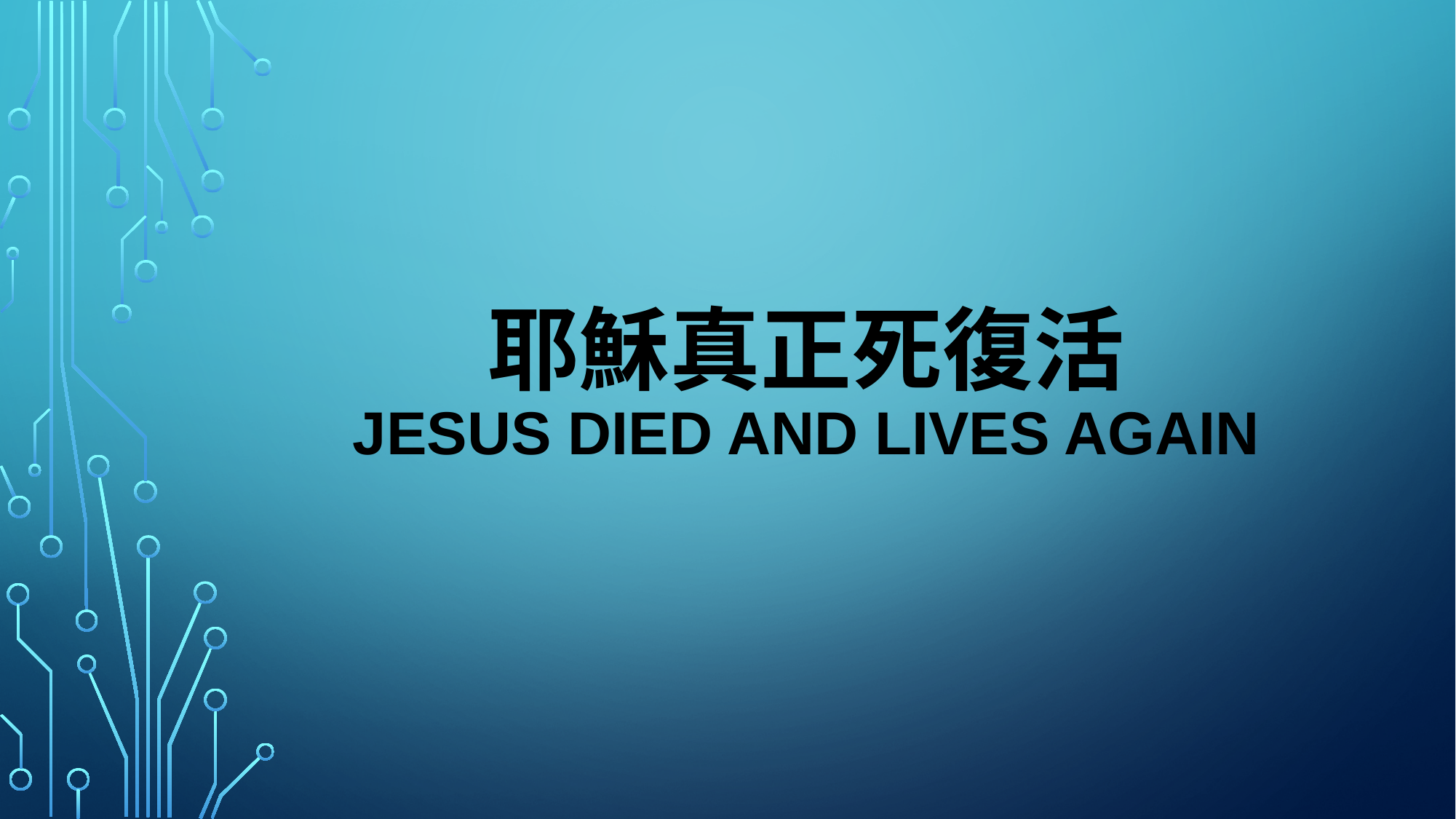

# 耶穌真正死復活 jesus died and lives again